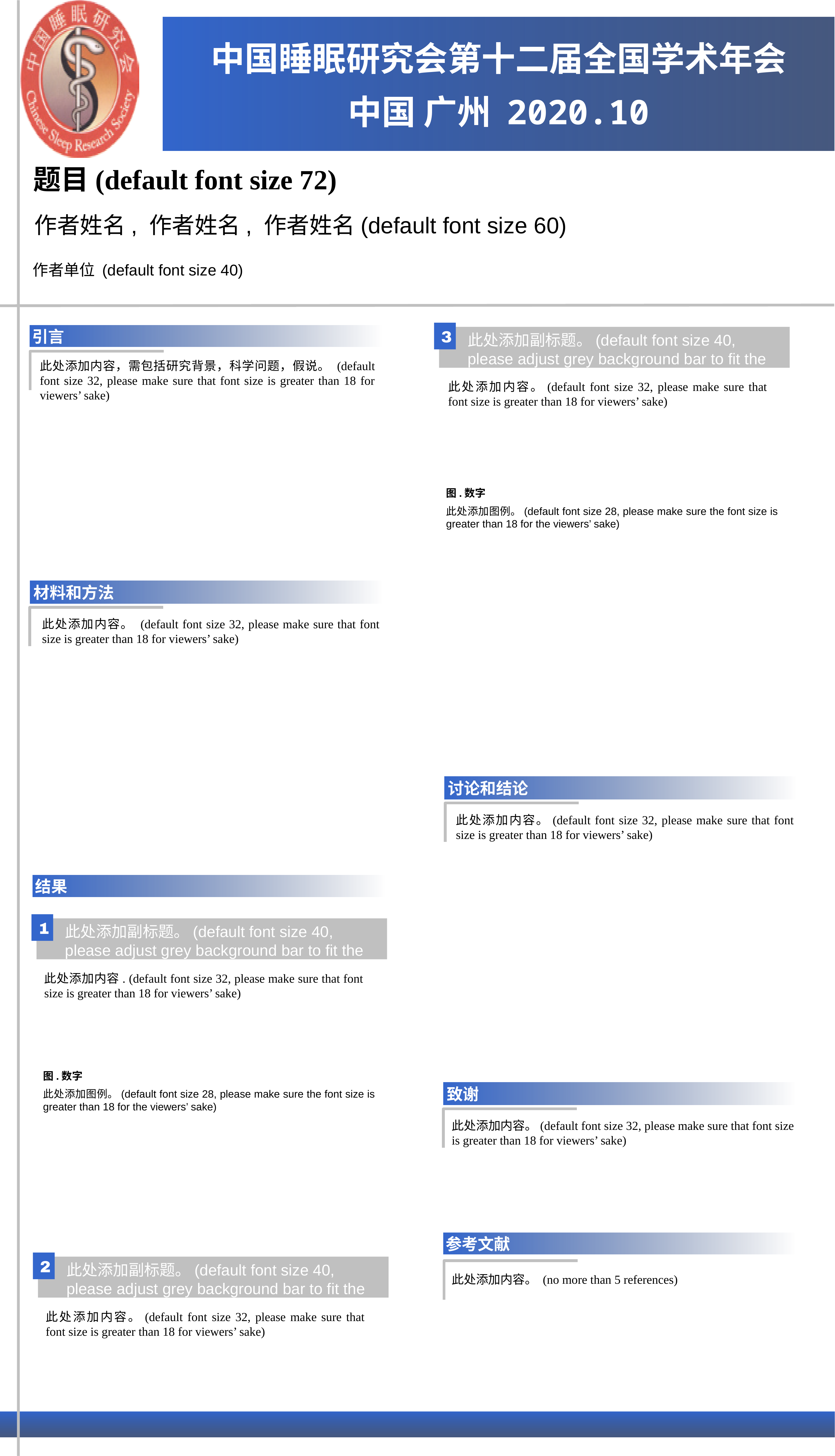

题目(default font size 72)
作者姓名, 作者姓名, 作者姓名(default font size 60)
作者单位 (default font size 40)

3
此处添加副标题。(default font size 40, please adjust grey background bar to fit the text).
引言

此处添加内容，需包括研究背景，科学问题，假说。 (default font size 32, please make sure that font size is greater than 18 for viewers’ sake)
此处添加内容。(default font size 32, please make sure that font size is greater than 18 for viewers’ sake)
图.数字
此处添加图例。(default font size 28, please make sure the font size is greater than 18 for the viewers’ sake)
材料和方法

此处添加内容。 (default font size 32, please make sure that font size is greater than 18 for viewers’ sake)
讨论和结论

此处添加内容。(default font size 32, please make sure that font size is greater than 18 for viewers’ sake)
结果

1
此处添加副标题。(default font size 40, please adjust grey background bar to fit the text).
此处添加内容. (default font size 32, please make sure that font size is greater than 18 for viewers’ sake)
图.数字
此处添加图例。(default font size 28, please make sure the font size is greater than 18 for the viewers’ sake)
致谢

此处添加内容。(default font size 32, please make sure that font size is greater than 18 for viewers’ sake)
参考文献

2
此处添加副标题。(default font size 40, please adjust grey background bar to fit the text).

此处添加内容。 (no more than 5 references)
此处添加内容。(default font size 32, please make sure that font size is greater than 18 for viewers’ sake)